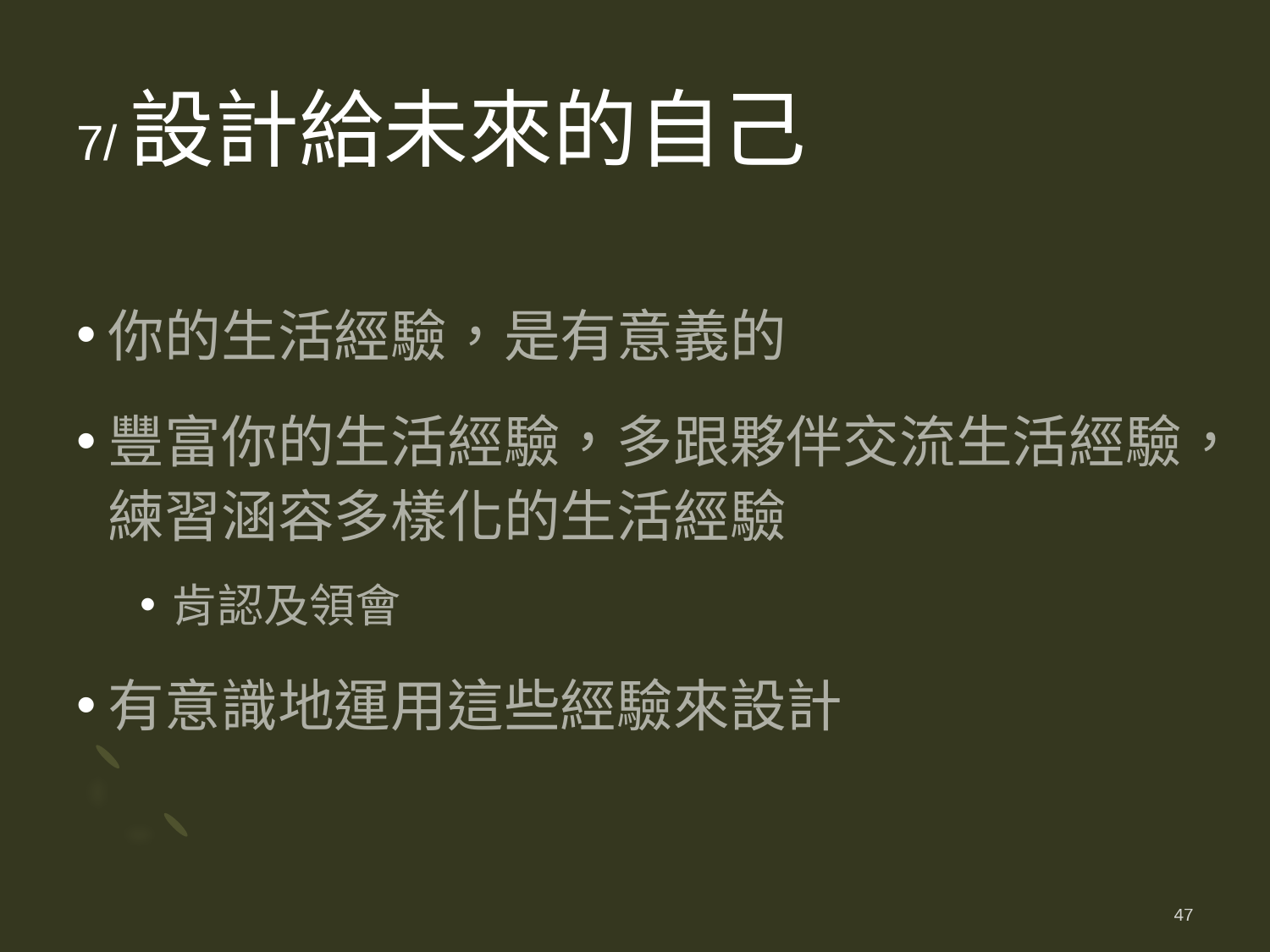

# 7/設計給未來的自己
你的生活經驗，是有意義的
豐富你的生活經驗，多跟夥伴交流生活經驗，練習涵容多樣化的生活經驗
肯認及領會
有意識地運用這些經驗來設計
47